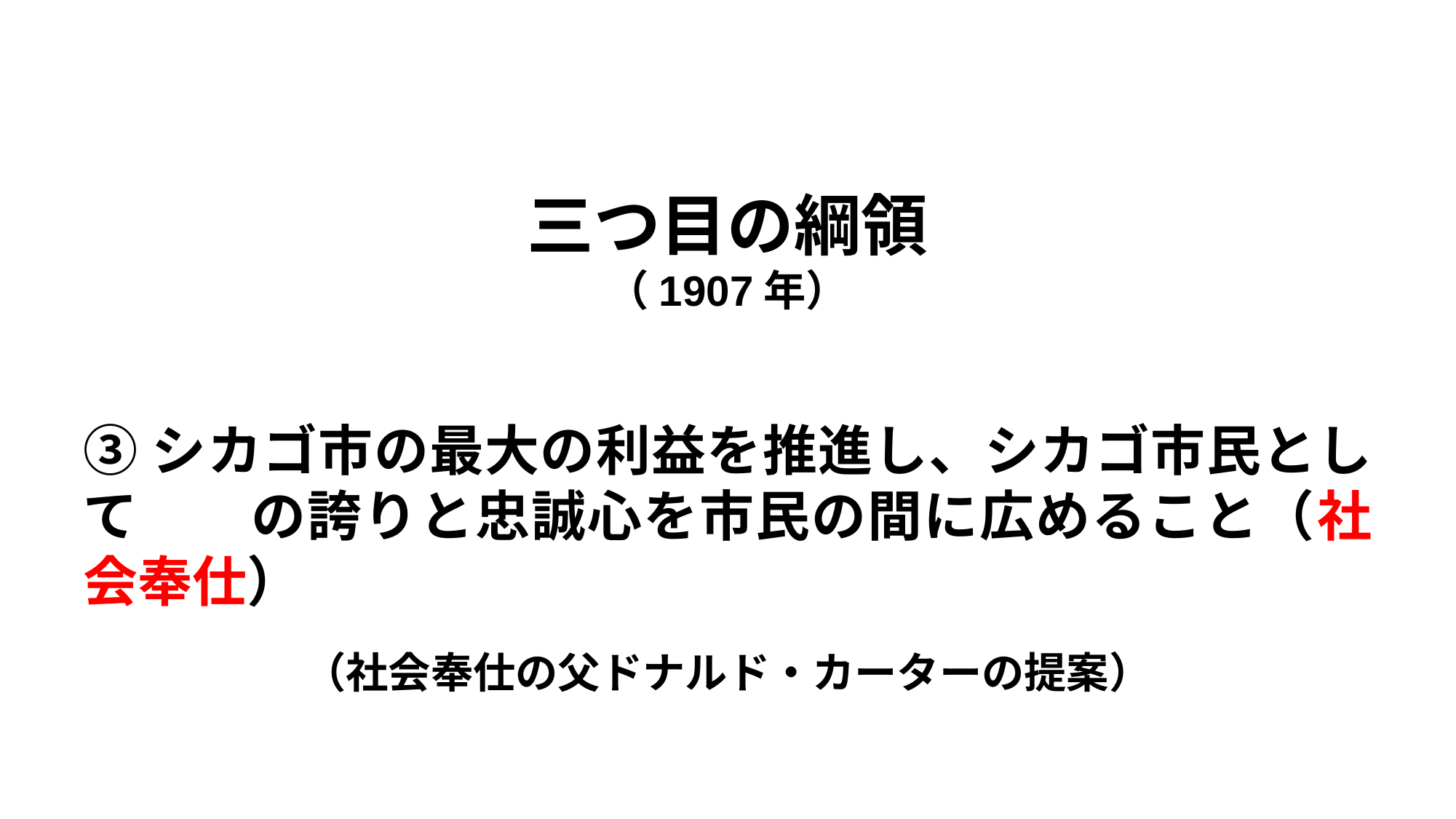

三つ目の綱領
（1907年）

③シカゴ市の最大の利益を推進し、シカゴ市民として　　の誇りと忠誠心を市民の間に広めること（社会奉仕）

（社会奉仕の父ドナルド・カーターの提案）